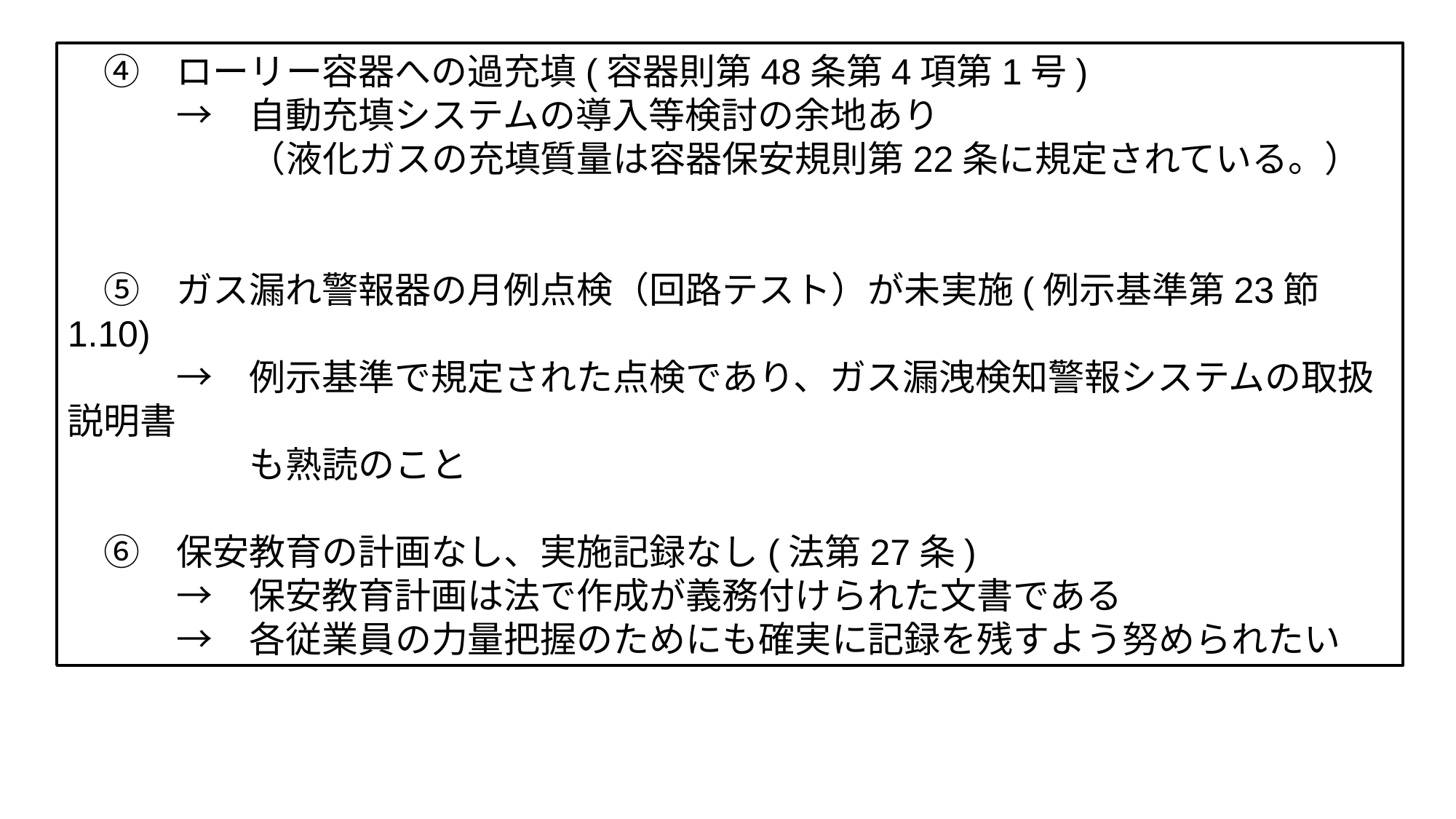

④　ローリー容器への過充填(容器則第48条第4項第1号)
　　　→　自動充填システムの導入等検討の余地あり
　　　　　（液化ガスの充填質量は容器保安規則第22条に規定されている。）

　⑤　ガス漏れ警報器の月例点検（回路テスト）が未実施(例示基準第23節1.10)
　　　→　例示基準で規定された点検であり、ガス漏洩検知警報システムの取扱説明書
　　　　　も熟読のこと

　⑥　保安教育の計画なし、実施記録なし(法第27条)
　　　→　保安教育計画は法で作成が義務付けられた文書である
　　　→　各従業員の力量把握のためにも確実に記録を残すよう努められたい